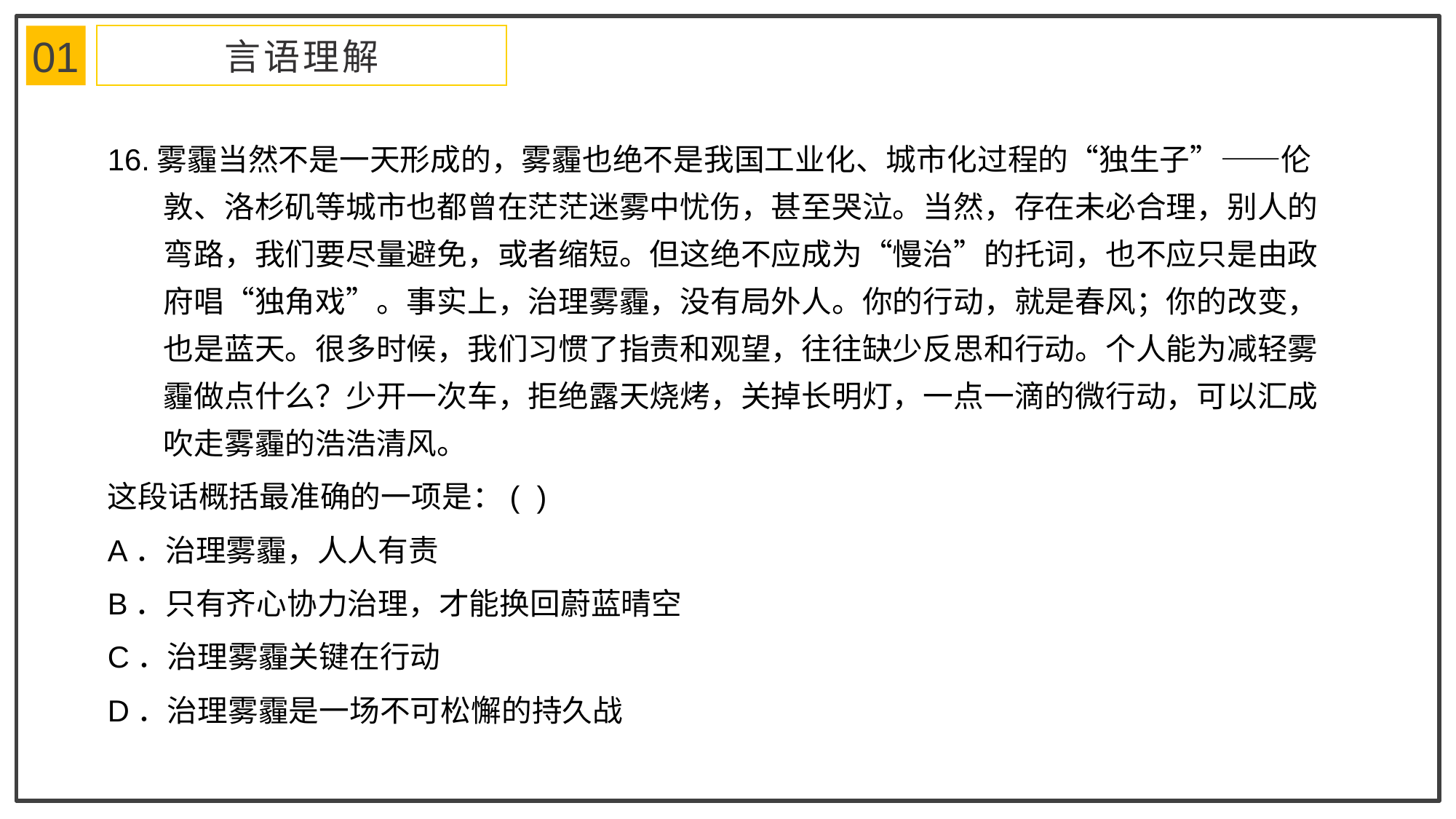

01
言语理解
16.雾霾当然不是一天形成的，雾霾也绝不是我国工业化、城市化过程的“独生子”——伦敦、洛杉矶等城市也都曾在茫茫迷雾中忧伤，甚至哭泣。当然，存在未必合理，别人的弯路，我们要尽量避免，或者缩短。但这绝不应成为“慢治”的托词，也不应只是由政府唱“独角戏”。事实上，治理雾霾，没有局外人。你的行动，就是春风；你的改变，也是蓝天。很多时候，我们习惯了指责和观望，往往缺少反思和行动。个人能为减轻雾霾做点什么？少开一次车，拒绝露天烧烤，关掉长明灯，一点一滴的微行动，可以汇成吹走雾霾的浩浩清风。
这段话概括最准确的一项是：(  )
A．治理雾霾，人人有责
B．只有齐心协力治理，才能换回蔚蓝晴空
C．治理雾霾关键在行动
D．治理雾霾是一场不可松懈的持久战